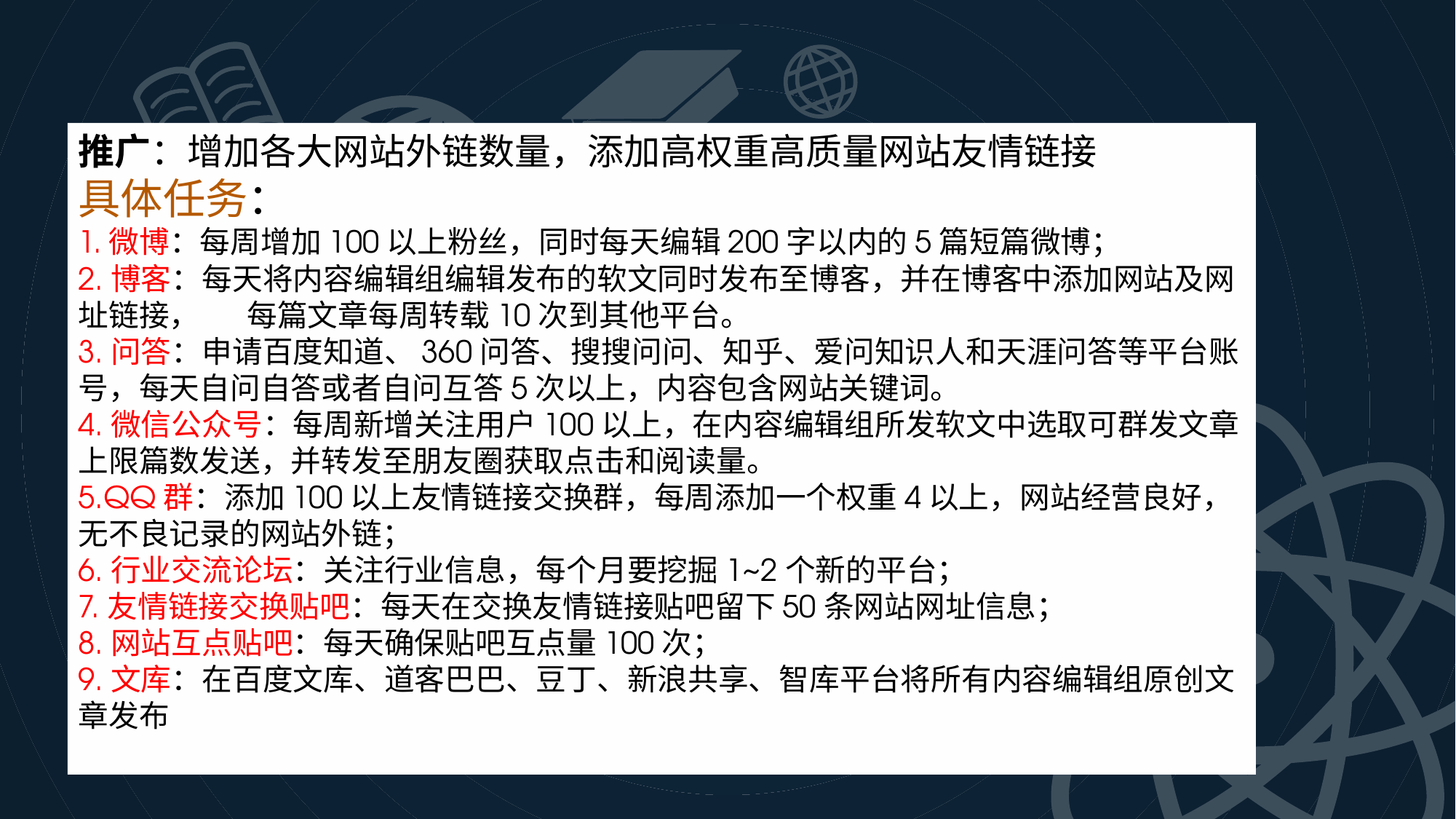

推广：增加各大网站外链数量，添加高权重高质量网站友情链接
具体任务：
1.微博：每周增加100以上粉丝，同时每天编辑200字以内的5篇短篇微博；
2.博客：每天将内容编辑组编辑发布的软文同时发布至博客，并在博客中添加网站及网址链接，       每篇文章每周转载10次到其他平台。
3.问答：申请百度知道、360问答、搜搜问问、知乎、爱问知识人和天涯问答等平台账号，每天自问自答或者自问互答5次以上，内容包含网站关键词。
4.微信公众号：每周新增关注用户100以上，在内容编辑组所发软文中选取可群发文章上限篇数发送，并转发至朋友圈获取点击和阅读量。
5.QQ群：添加100以上友情链接交换群，每周添加一个权重4以上，网站经营良好，无不良记录的网站外链；
6.行业交流论坛：关注行业信息，每个月要挖掘1~2个新的平台；
7.友情链接交换贴吧：每天在交换友情链接贴吧留下50条网站网址信息；
8.网站互点贴吧：每天确保贴吧互点量100次；
9.文库：在百度文库、道客巴巴、豆丁、新浪共享、智库平台将所有内容编辑组原创文章发布